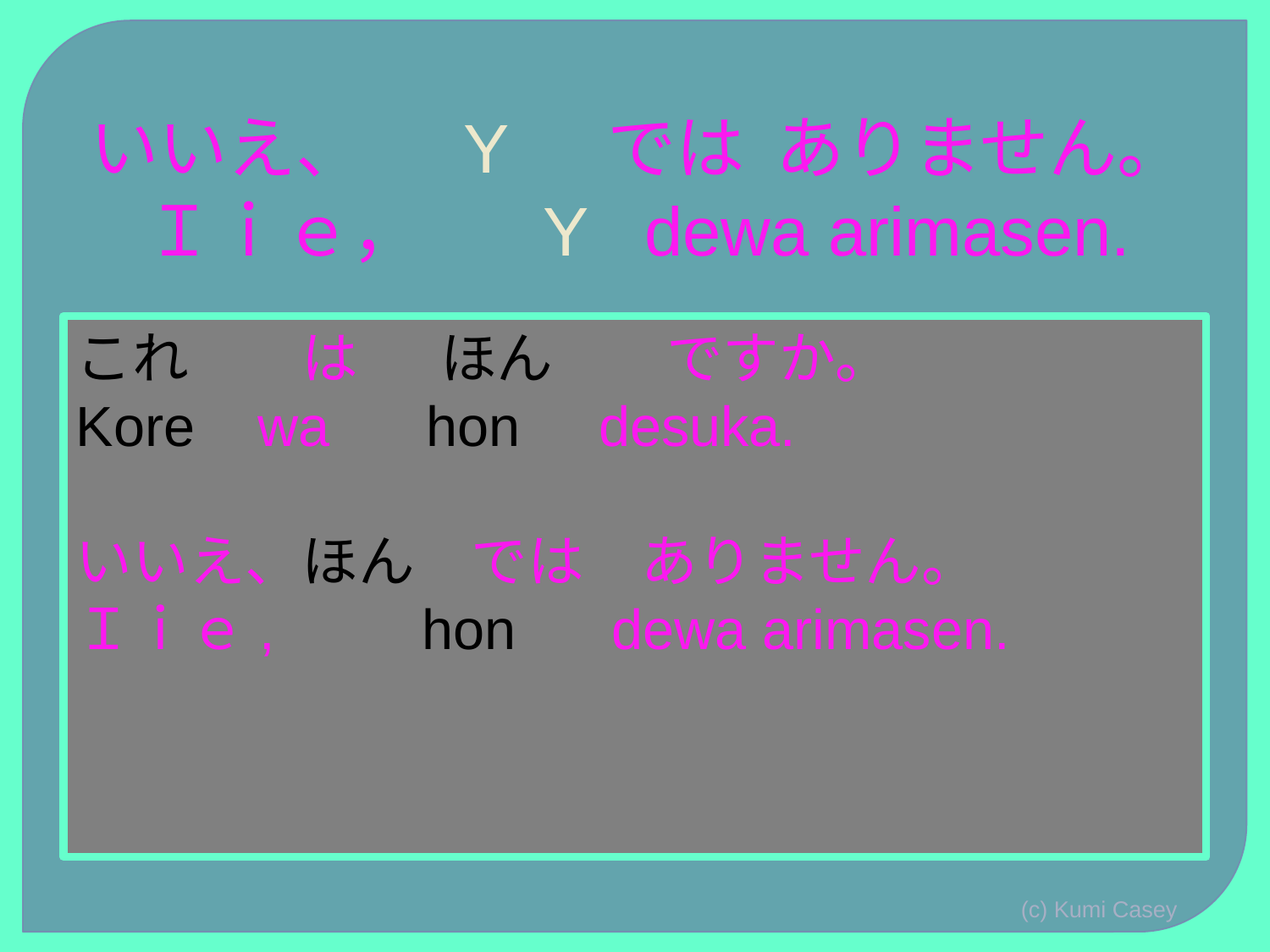

# いいえ、　 Y　 では  ありません。 Ｉｉｅ，       Y   dewa arimasen.
これ　　は　  ほん　　ですか。
Kore    wa　 hon     desuka.

いいえ、ほん　では　ありません。
Ｉｉｅ,　     hon　 dewa arimasen.

(c) Kumi Casey